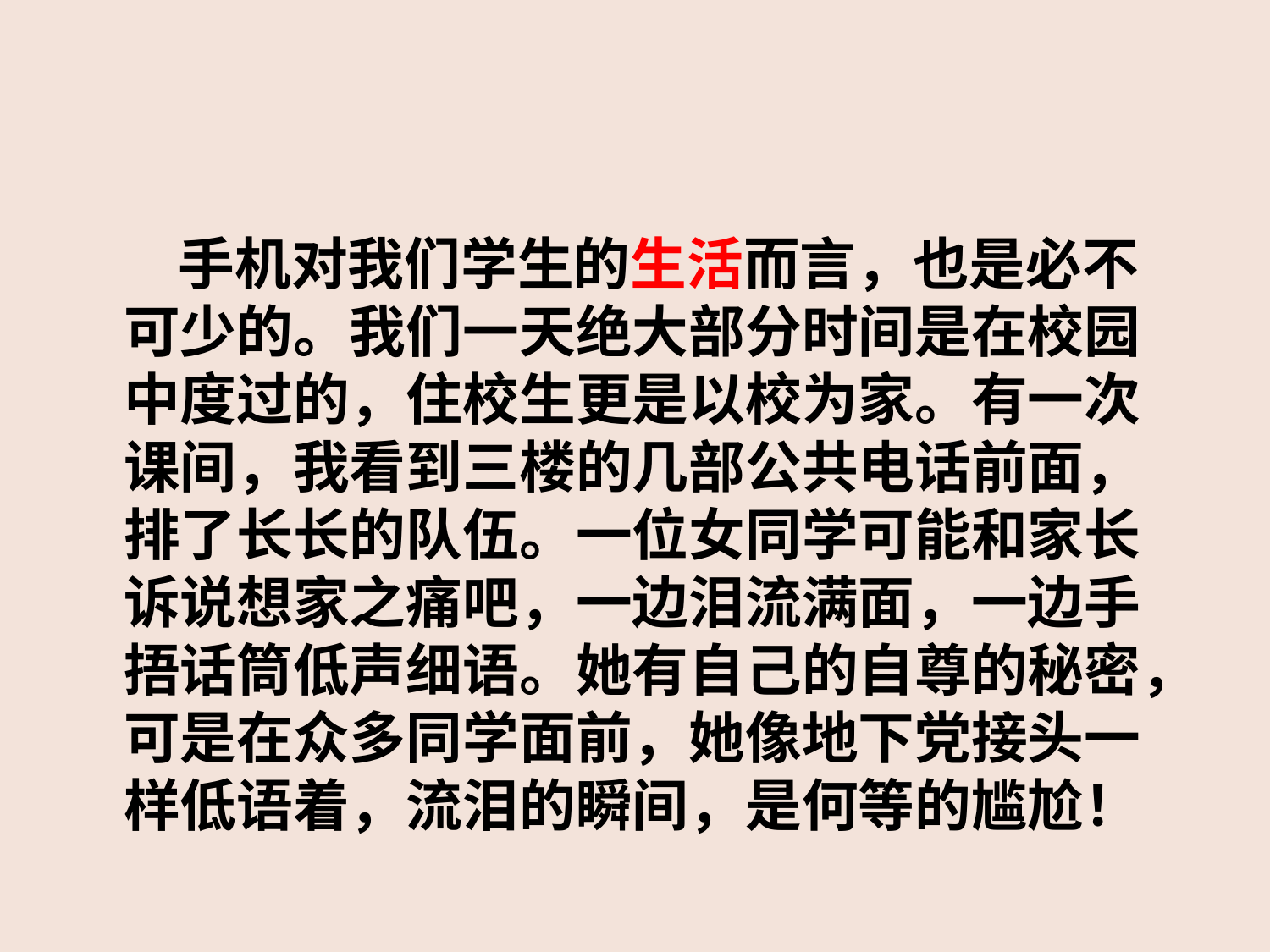

手机对我们学生的生活而言，也是必不可少的。我们一天绝大部分时间是在校园中度过的，住校生更是以校为家。有一次课间，我看到三楼的几部公共电话前面，排了长长的队伍。一位女同学可能和家长诉说想家之痛吧，一边泪流满面，一边手捂话筒低声细语。她有自己的自尊的秘密，可是在众多同学面前，她像地下党接头一样低语着，流泪的瞬间，是何等的尴尬！